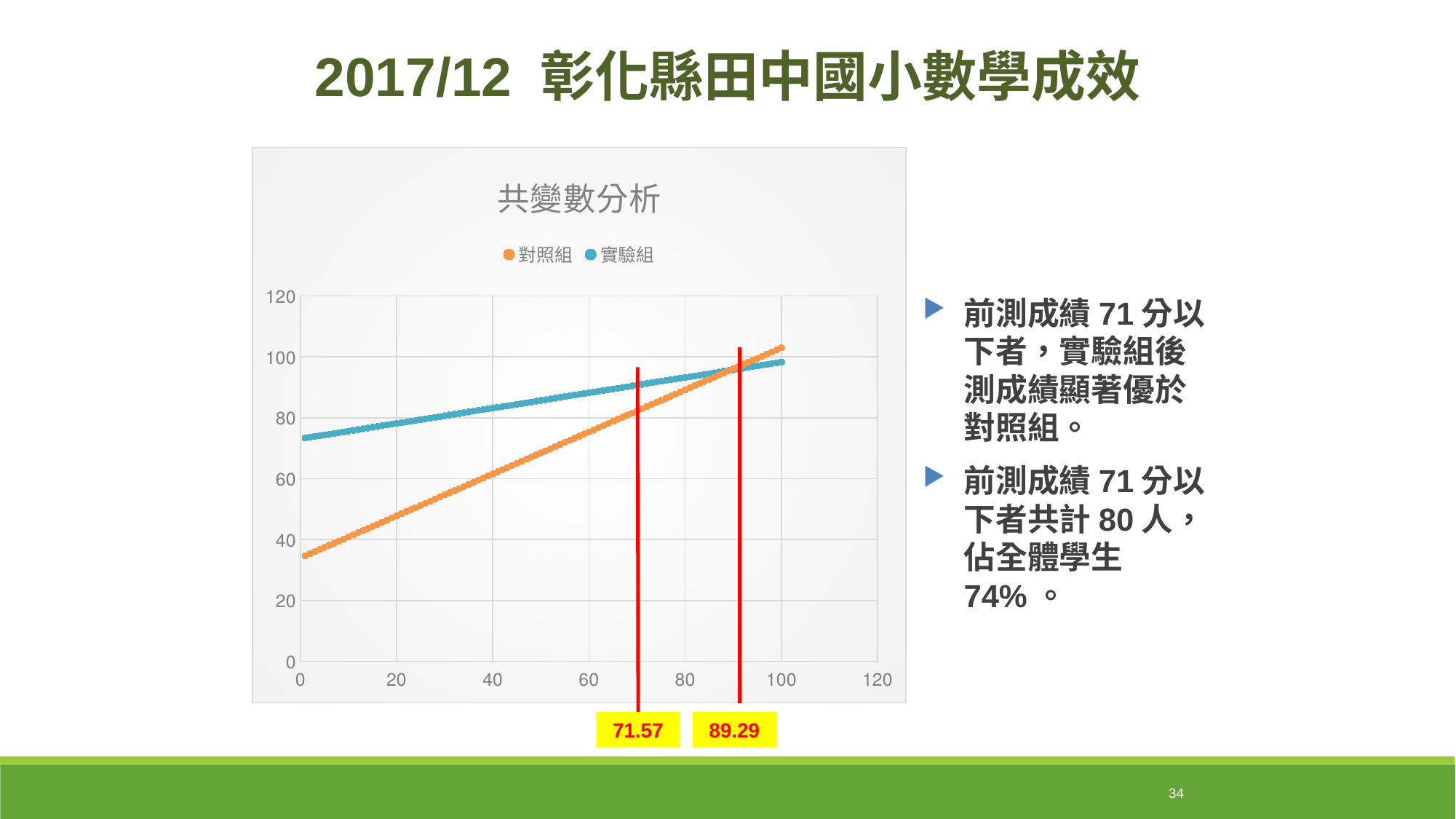

2017/12 彰化縣田中國小數學成效

### Chart: 共變數分析

| Category |  |  |
|---|---|---|
前測成績71分以下者，實驗組後測成績顯著優於對照組。
前測成績71分以下者共計80人，佔全體學生74%。
71.57
89.29
34